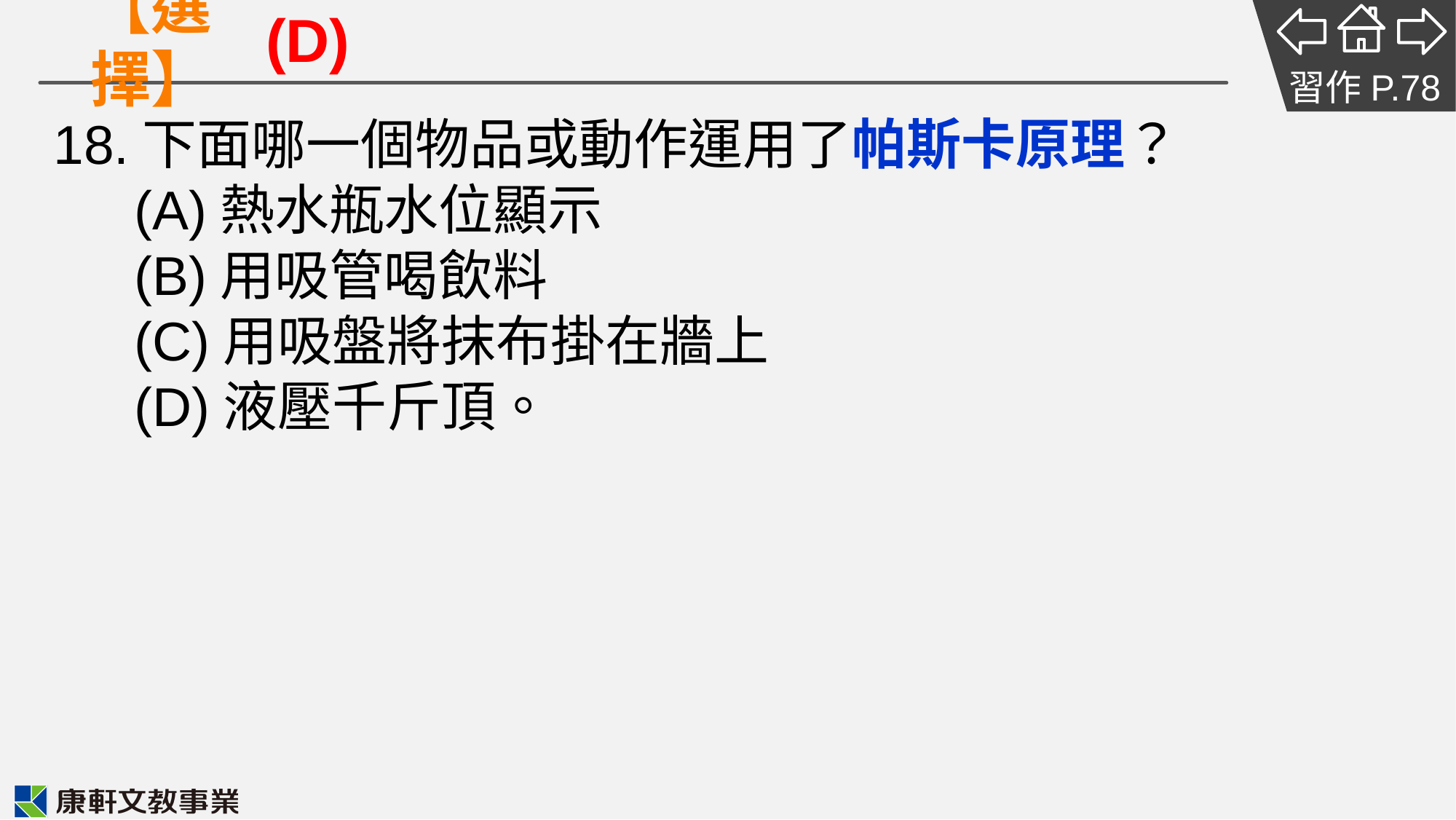

(D)
習作P.78
18.下面哪一個物品或動作運用了帕斯卡原理？
(A)熱水瓶水位顯示
(B)用吸管喝飲料
(C)用吸盤將抹布掛在牆上
(D)液壓千斤頂。